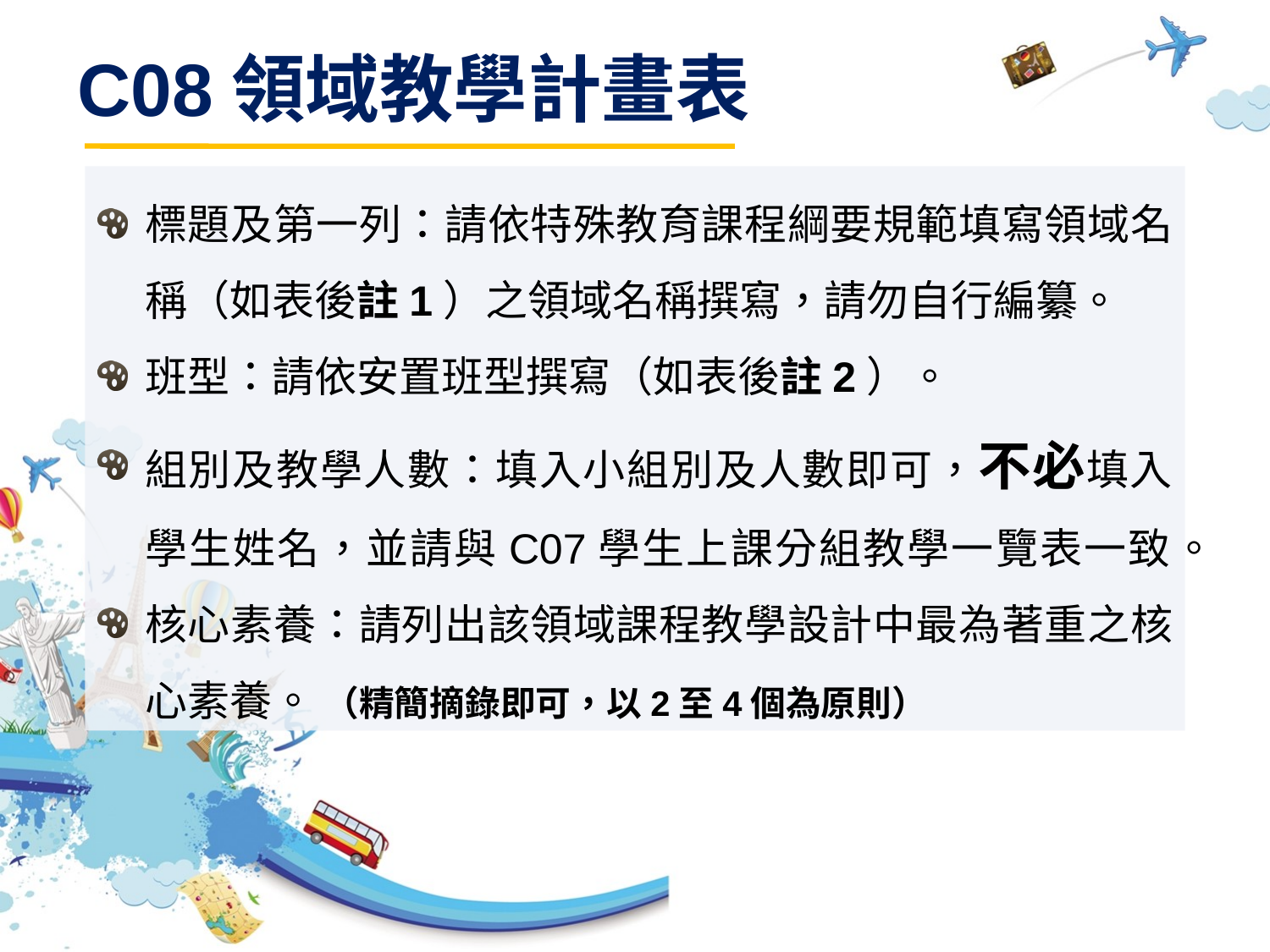

C08領域教學計畫表
標題及第一列：請依特殊教育課程綱要規範填寫領域名稱（如表後註1）之領域名稱撰寫，請勿自行編纂。
班型：請依安置班型撰寫（如表後註2）。
組別及教學人數：填入小組別及人數即可，不必填入學生姓名，並請與C07學生上課分組教學一覽表一致。
核心素養：請列出該領域課程教學設計中最為著重之核心素養。 （精簡摘錄即可，以2至4個為原則）